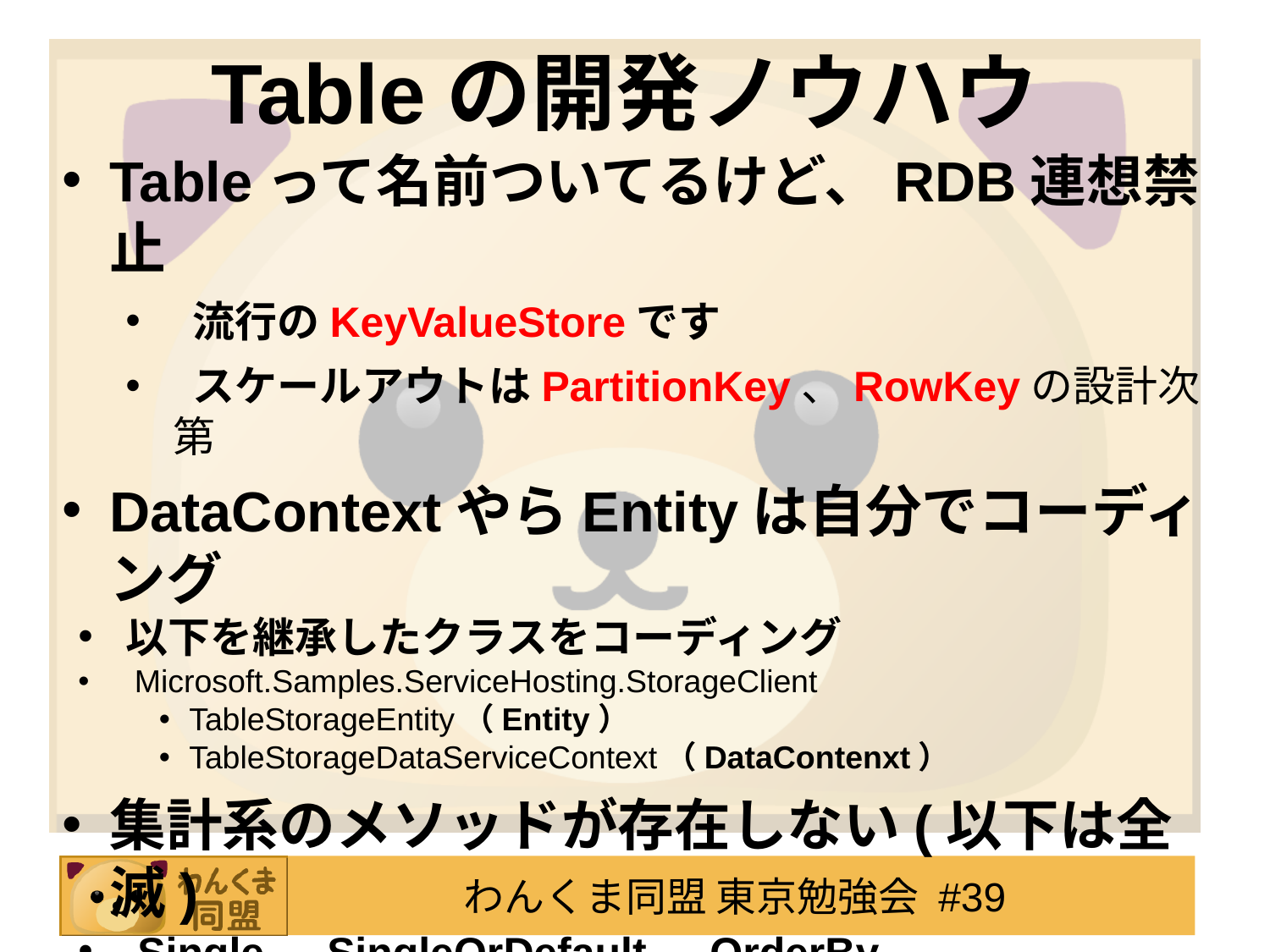

Tableの開発ノウハウ
Tableって名前ついてるけど、RDB連想禁止
 流行のKeyValueStoreです
 スケールアウトはPartitionKey、RowKeyの設計次第
DataContextやらEntityは自分でコーディング
以下を継承したクラスをコーディング
 Microsoft.Samples.ServiceHosting.StorageClient
TableStorageEntity（Entity）
TableStorageDataServiceContext（DataContenxt）
集計系のメソッドが存在しない(以下は全滅)
 Single、SingleOrDefault、OrderBy、 OrderByDescending、 Count、 Min、 Max、 Average